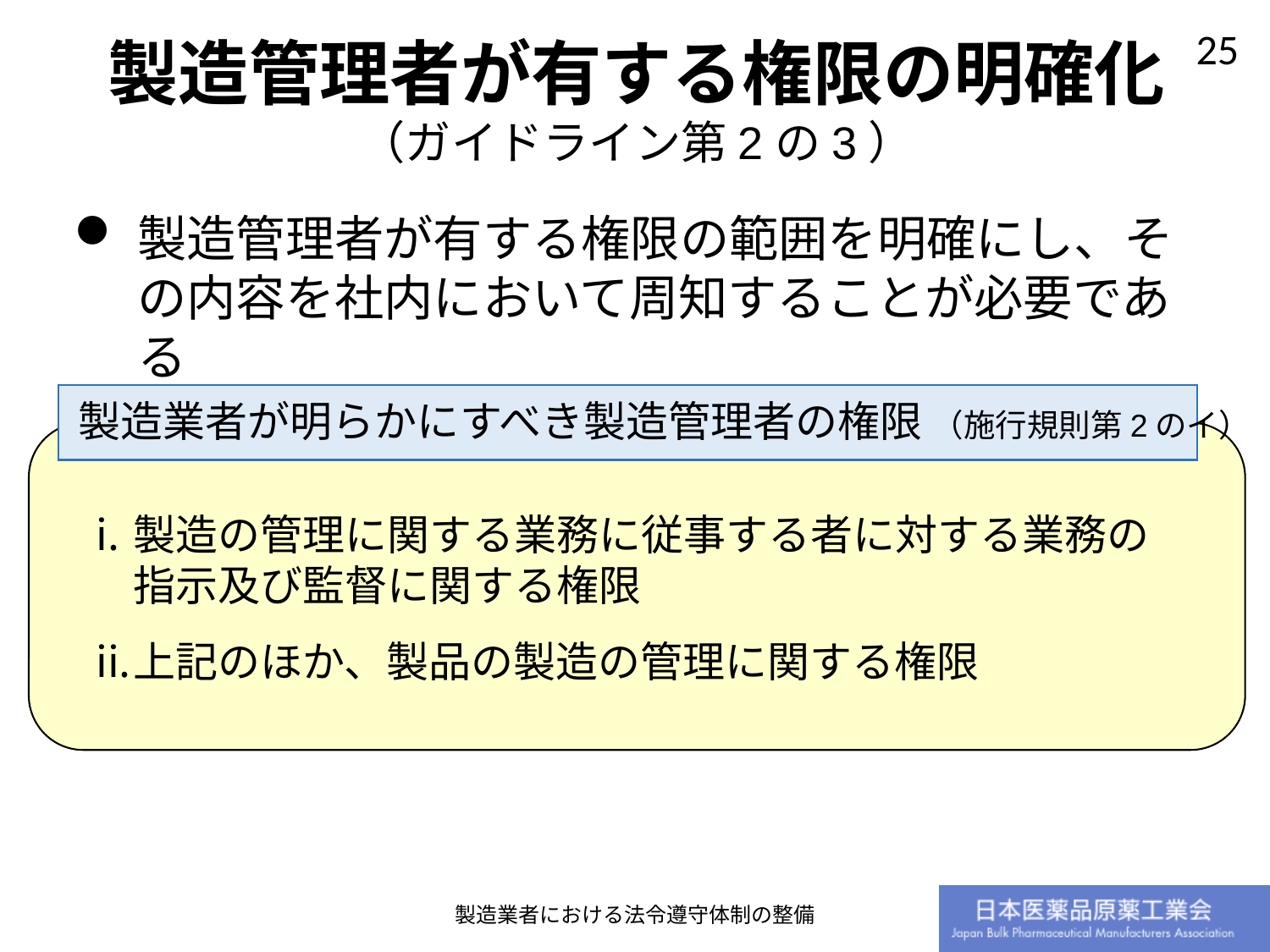

製造管理者が有する権限の明確化
（ガイドライン第2の3）
製造管理者が有する権限の範囲を明確にし、その内容を社内において周知することが必要である

製造業者が明らかにすべき製造管理者の権限 （施行規則第2のイ）

製造の管理に関する業務に従事する者に対する業務の指示及び監督に関する権限

上記のほか、製品の製造の管理に関する権限
製造業者における法令遵守体制の整備